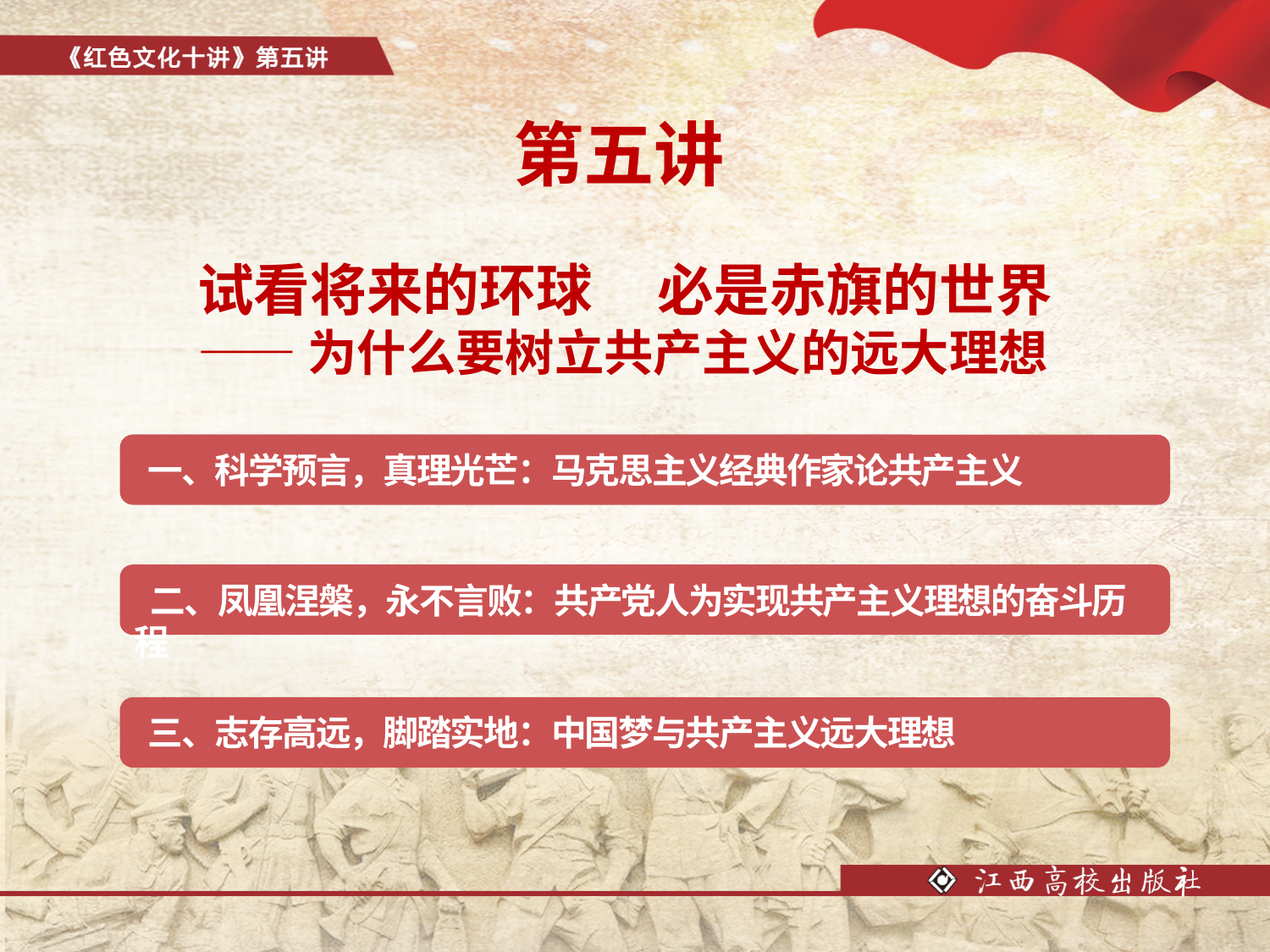

第五讲
试看将来的环球     必是赤旗的世界
——为什么要树立共产主义的远大理想

一、科学预言，真理光芒：马克思主义经典作家论共产主义

 二、凤凰涅槃，永不言败：共产党人为实现共产主义理想的奋斗历程

三、志存高远，脚踏实地：中国梦与共产主义远大理想